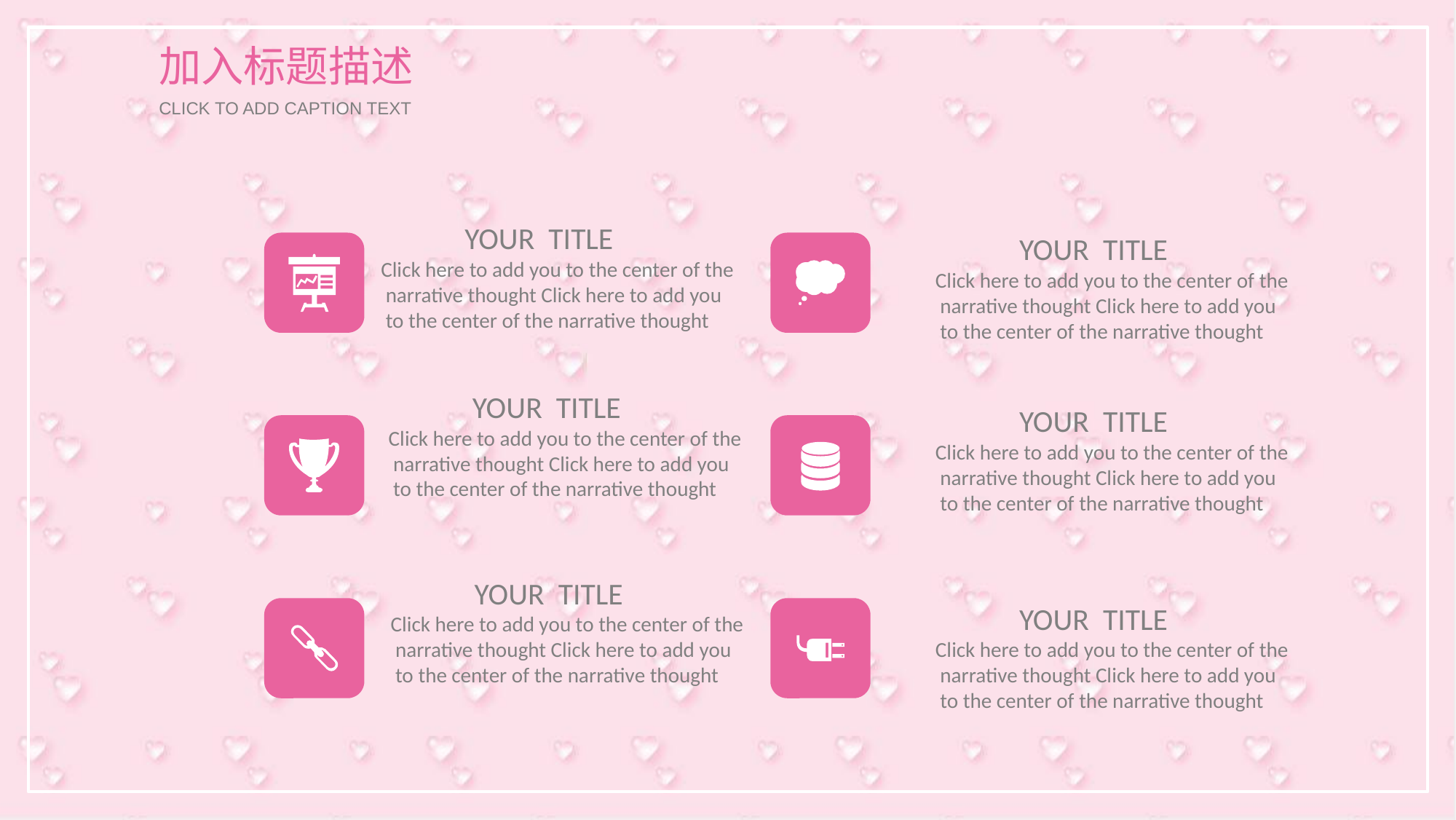

加入标题描述
CLICK TO ADD CAPTION TEXT
                       YOUR  TITLE
Click here to add you to the center of the
 narrative thought Click here to add you
 to the center of the narrative thought

                       YOUR  TITLE
Click here to add you to the center of the
 narrative thought Click here to add you
 to the center of the narrative thought

                       YOUR  TITLE
Click here to add you to the center of the
 narrative thought Click here to add you
 to the center of the narrative thought

                       YOUR  TITLE
Click here to add you to the center of the
 narrative thought Click here to add you
 to the center of the narrative thought

                       YOUR  TITLE
Click here to add you to the center of the
 narrative thought Click here to add you
 to the center of the narrative thought

                       YOUR  TITLE
Click here to add you to the center of the
 narrative thought Click here to add you
 to the center of the narrative thought